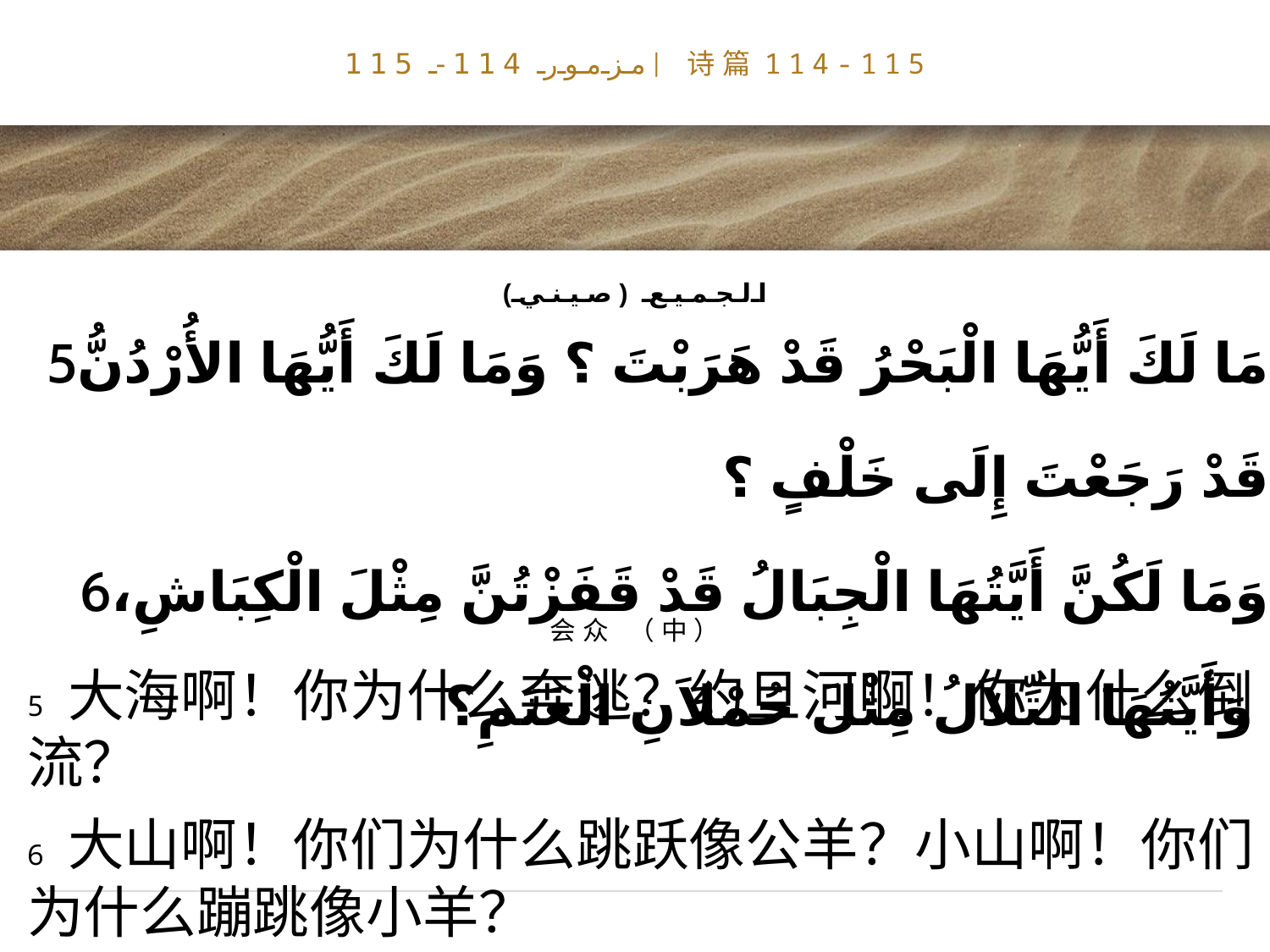

# مزمور 114- 115| 诗篇114-115
الجميع (صيني)
5مَا لَكَ أَيُّهَا الْبَحْرُ قَدْ هَرَبْتَ ؟ وَمَا لَكَ أَيُّهَا الأُرْدُنُّ قَدْ رَجَعْتَ إِلَى خَلْفٍ ؟
 6وَمَا لَكُنَّ أَيَّتُهَا الْجِبَالُ قَدْ قَفَزْتُنَّ مِثْلَ الْكِبَاشِ، وَأَيَّتُهَا التِّلاَلُ مِثْلَ حُمْلاَنِ الْغَنَمِ؟
会众 （中）
5 大海啊！你为什么奔逃？约旦河啊！你为什么倒流？
6 大山啊！你们为什么跳跃像公羊？小山啊！你们为什么蹦跳像小羊？